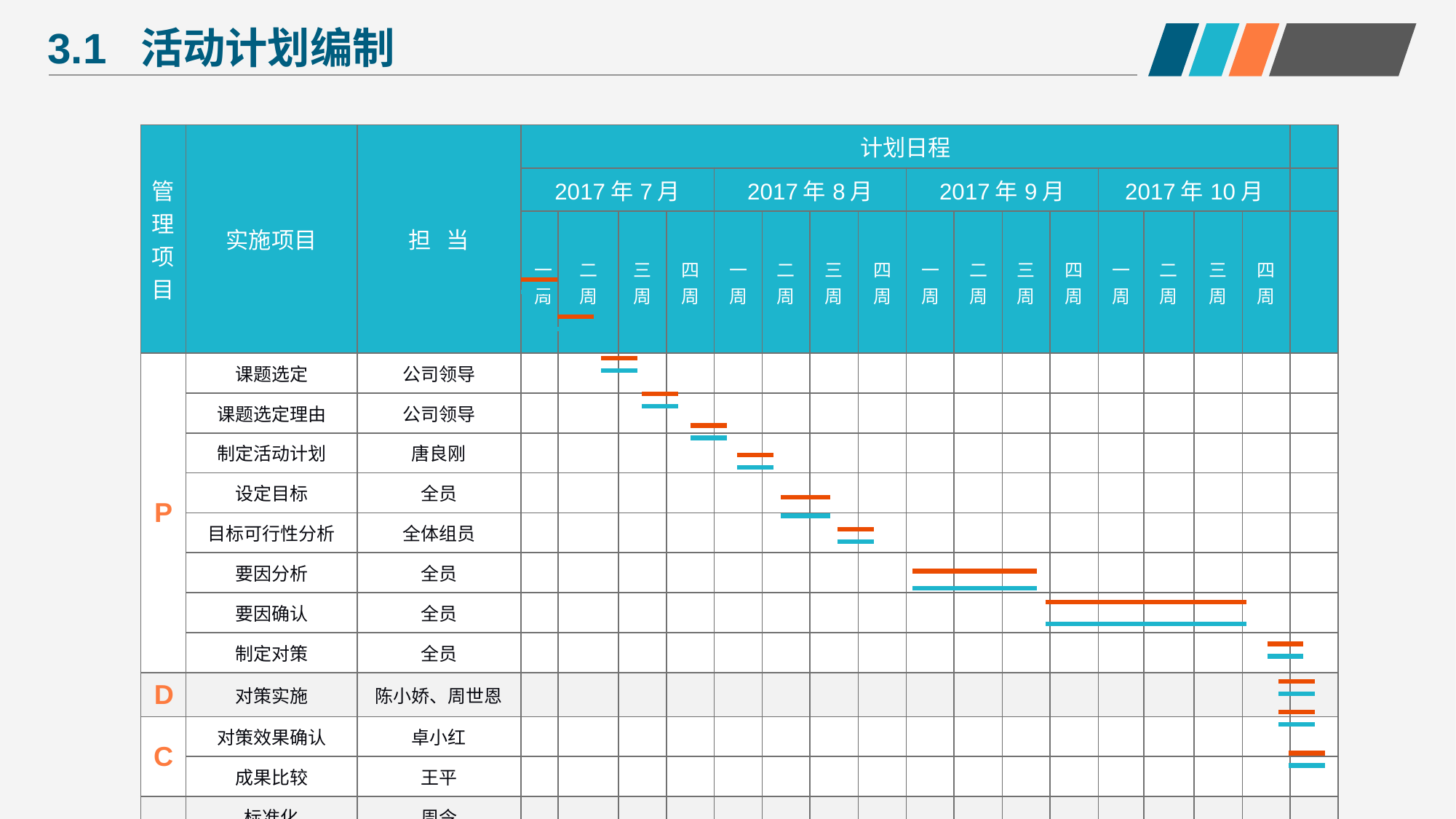

3.1  活动计划编制
| 管理项目 | 实施项目 | 担 当 | 计划日程 |  |  |  |  |  |  |  |  |  |  |  |  |  |  |  |  |
| --- | --- | --- | --- | --- | --- | --- | --- | --- | --- | --- | --- | --- | --- | --- | --- | --- | --- | --- | --- |
|  |  |  | 2017年7月 |  |  |  | 2017年8月 |  |  |  | 2017年9月 |  |  |  | 2017年10月 |  |  |  |  |
|  |  |  | 一周 | 二周 | 三周 | 四周 | 一周 | 二周 | 三周 | 四周 | 一周 | 二周 | 三周 | 四周 | 一周 | 二周 | 三周 | 四周 |  |
| P | 课题选定 | 公司领导 |  |  |  |  |  |  |  |  |  |  |  |  |  |  |  |  |  |
|  | 课题选定理由 | 公司领导 |  |  |  |  |  |  |  |  |  |  |  |  |  |  |  |  |  |
|  | 制定活动计划 | 唐良刚 |  |  |  |  |  |  |  |  |  |  |  |  |  |  |  |  |  |
|  | 设定目标 | 全员 |  |  |  |  |  |  |  |  |  |  |  |  |  |  |  |  |  |
|  | 目标可行性分析 | 全体组员 |  |  |  |  |  |  |  |  |  |  |  |  |  |  |  |  |  |
|  | 要因分析 | 全员 |  |  |  |  |  |  |  |  |  |  |  |  |  |  |  |  |  |
|  | 要因确认 | 全员 |  |  |  |  |  |  |  |  |  |  |  |  |  |  |  |  |  |
|  | 制定对策 | 全员 |  |  |  |  |  |  |  |  |  |  |  |  |  |  |  |  |  |
| D | 对策实施 | 陈小娇、周世恩 |  |  |  |  |  |  |  |  |  |  |  |  |  |  |  |  |  |
| C | 对策效果确认 | 卓小红 |  |  |  |  |  |  |  |  |  |  |  |  |  |  |  |  |  |
|  | 成果比较 | 王平 |  |  |  |  |  |  |  |  |  |  |  |  |  |  |  |  |  |
| A | 标准化 | 周令 |  |  |  |  |  |  |  |  |  |  |  |  |  |  |  |  |  |
|  | 反省及后计划 | 全员 |  |  |  |  |  |  |  |  |  |  |  |  |  |  |  |  |  |
|  | 活动报告作成 | 唐良刚 |  |  |  |  |  |  |  |  |  |  |  |  |  |  |  |  |  |